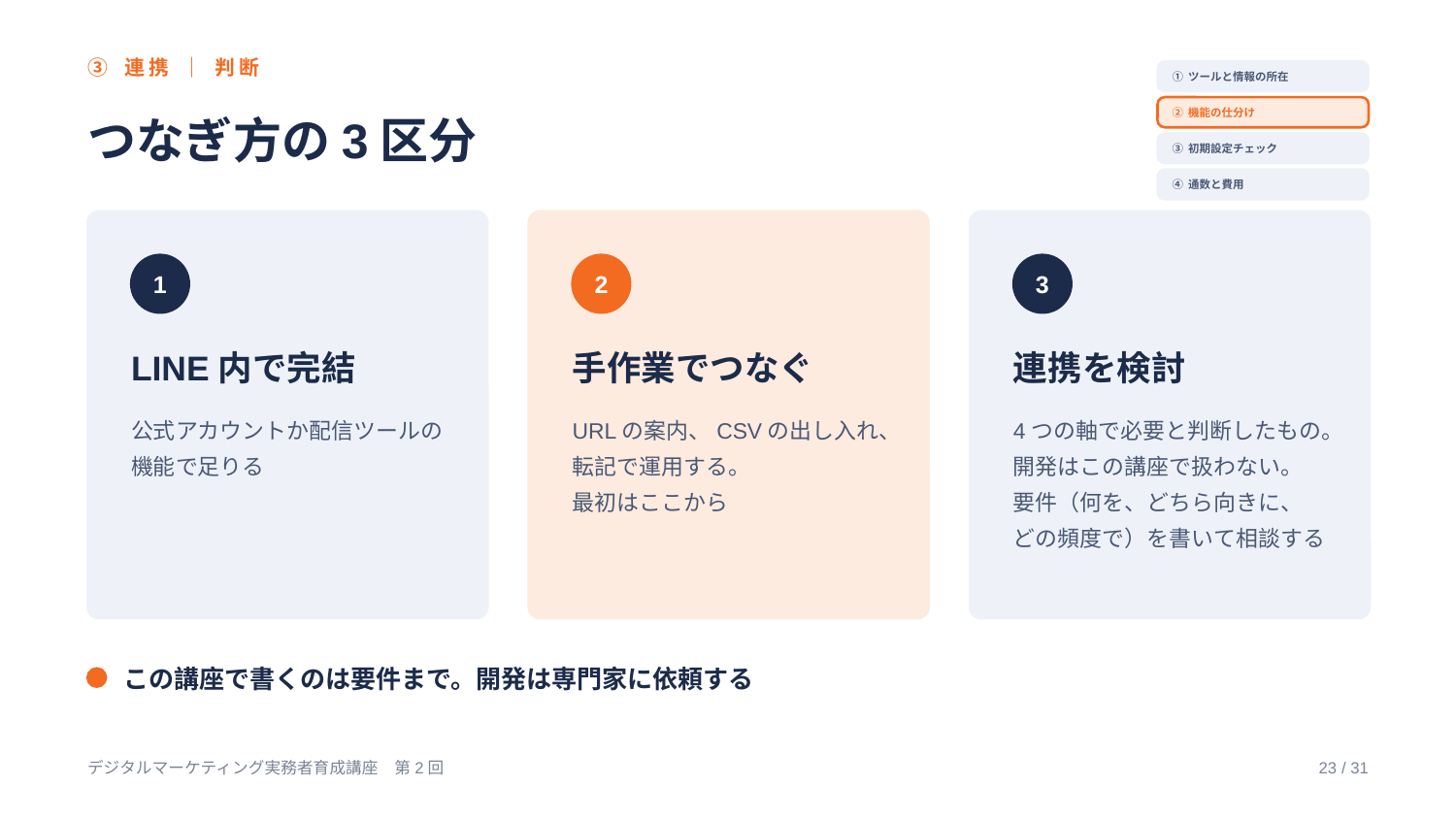

③ 連携 ｜ 判断

① ツールと情報の所在
つなぎ方の3区分

② 機能の仕分け

③ 初期設定チェック

④ 通数と費用

1

2

3
LINE内で完結
手作業でつなぐ
連携を検討
公式アカウントか配信ツールの
機能で足りる
URLの案内、CSVの出し入れ、
転記で運用する。
最初はここから
4つの軸で必要と判断したもの。
開発はこの講座で扱わない。
要件（何を、どちら向きに、
どの頻度で）を書いて相談する
この講座で書くのは要件まで。開発は専門家に依頼する

デジタルマーケティング実務者育成講座　第2回
23 / 31